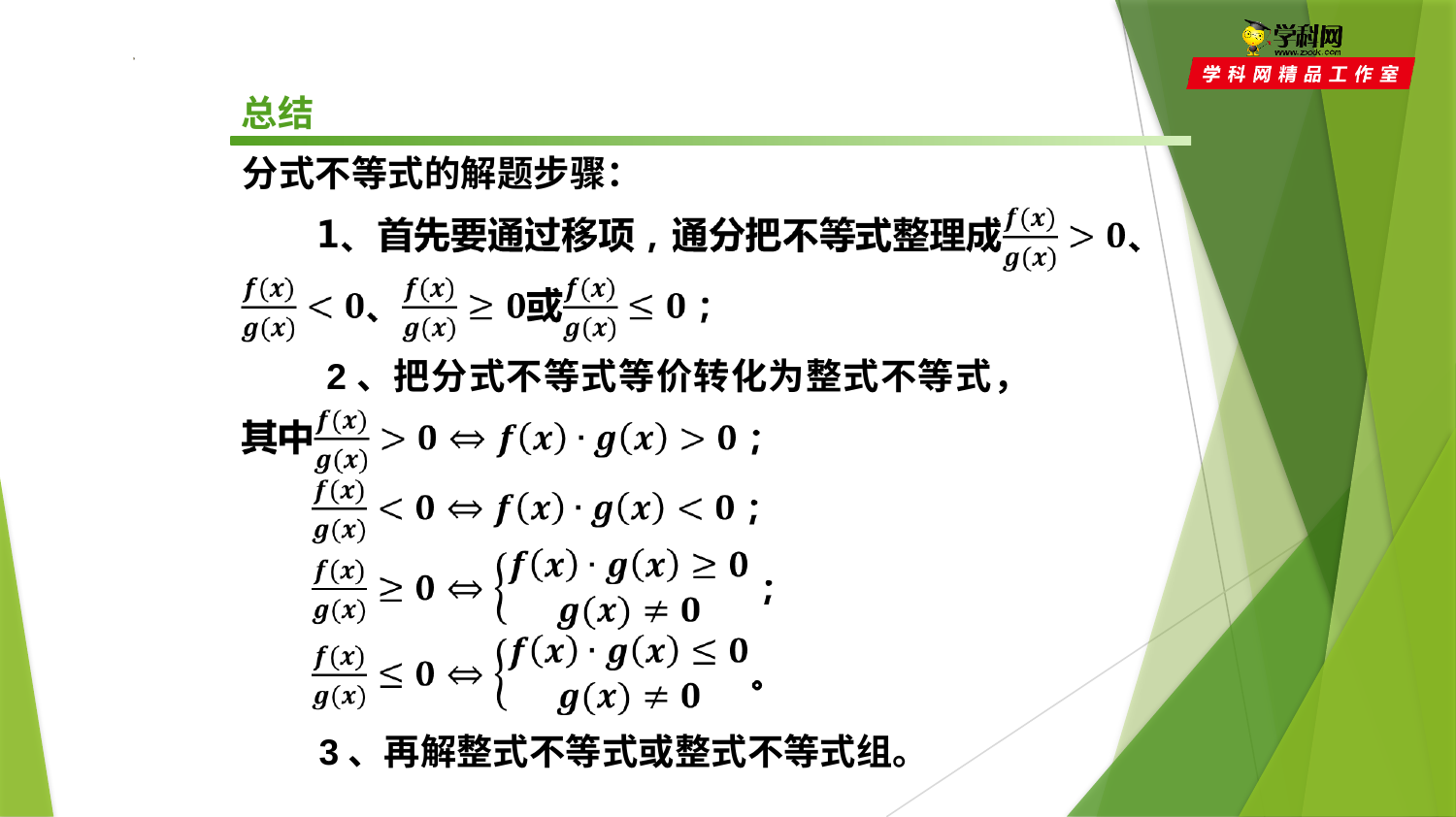

总结

分式不等式的解题步骤：

       2、把分式不等式等价转化为整式不等式，

       3、再解整式不等式或整式不等式组。